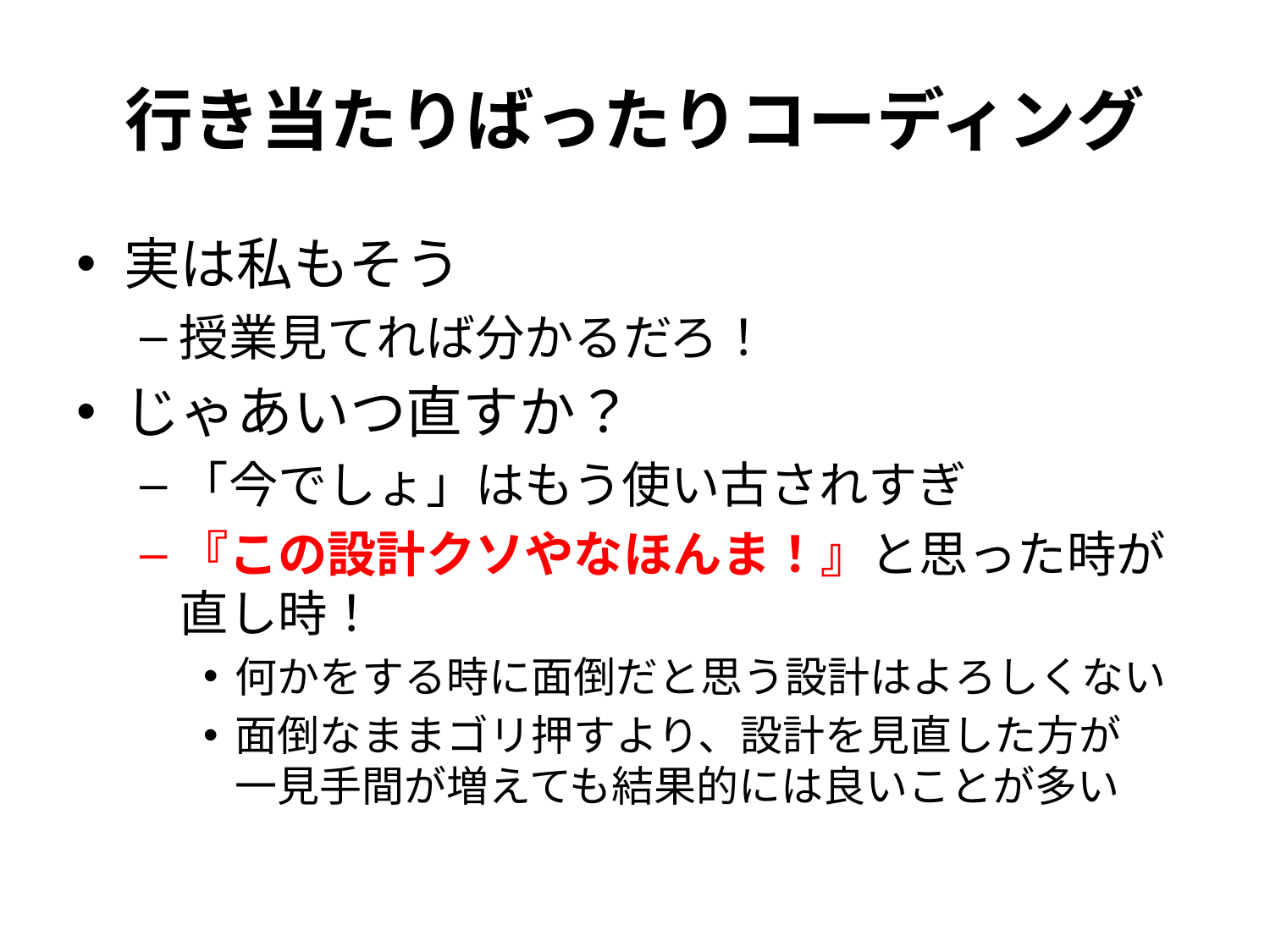

# 行き当たりばったりコーディング
実は私もそう
授業見てれば分かるだろ！
じゃあいつ直すか？
「今でしょ」はもう使い古されすぎ
『この設計クソやなほんま！』と思った時が
直し時！
何かをする時に面倒だと思う設計はよろしくない
面倒なままゴリ押すより、設計を見直した方が
一見手間が増えても結果的には良いことが多い